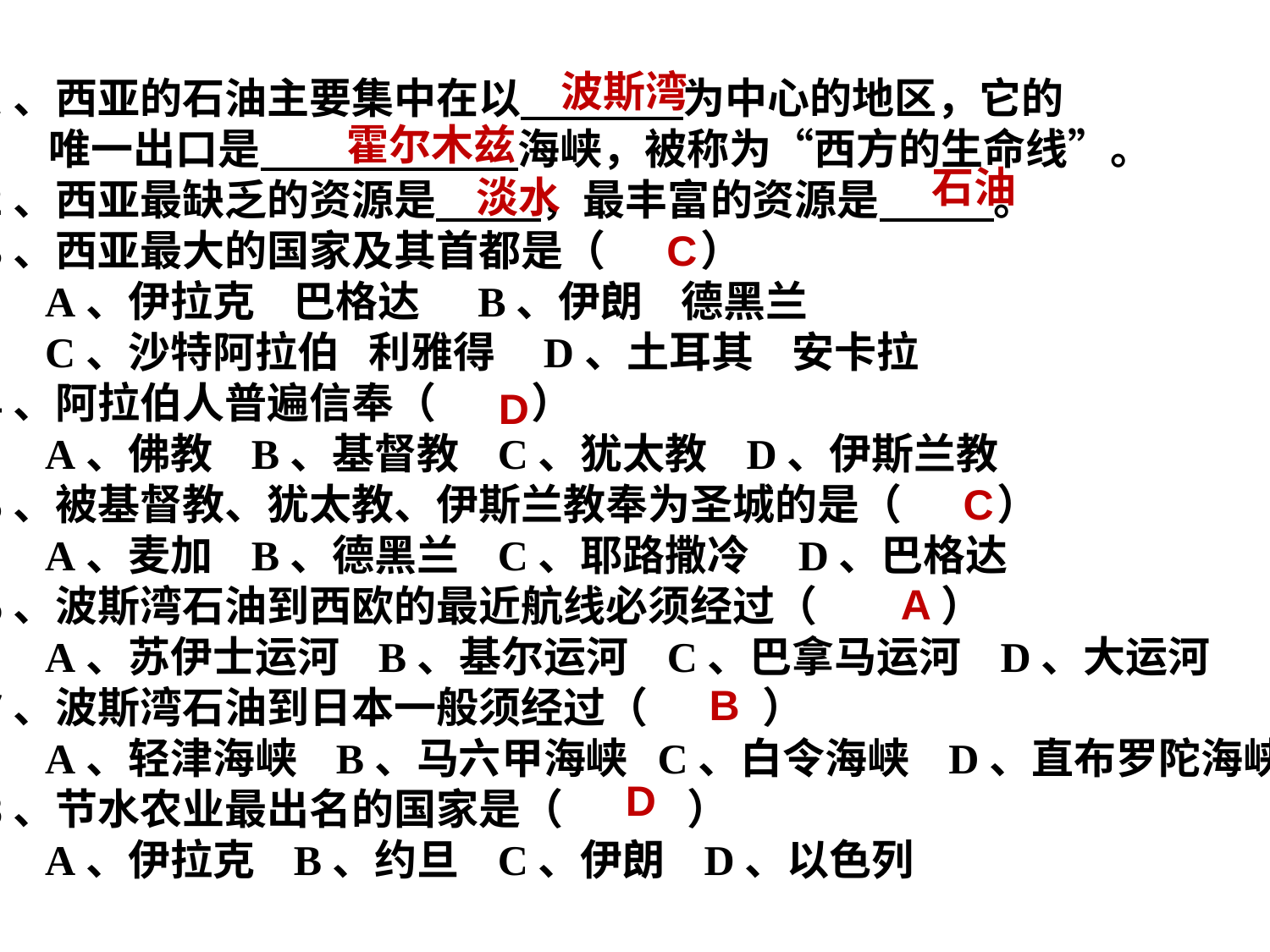

1、西亚的石油主要集中在以                 为中心的地区，它的
      唯一出口是                           海峡，被称为“西方的生命线”。
2、西亚最缺乏的资源是           ，最丰富的资源是            。
3、西亚最大的国家及其首都是（          ）
      A、伊拉克    巴格达     B、伊朗    德黑兰
      C、沙特阿拉伯   利雅得    D、土耳其    安卡拉
4、阿拉伯人普遍信奉（          ）
      A、佛教   B、基督教   C、犹太教   D、伊斯兰教
5、被基督教、犹太教、伊斯兰教奉为圣城的是（          ）
      A、麦加   B、德黑兰   C、耶路撒冷    D、巴格达
6、波斯湾石油到西欧的最近航线必须经过（             ）
      A、苏伊士运河   B、基尔运河   C、巴拿马运河   D、大运河
7、波斯湾石油到日本一般须经过（            ）
      A、轻津海峡   B、马六甲海峡  C、白令海峡   D、直布罗陀海峡
8、节水农业最出名的国家是（             ）
      A、伊拉克   B、约旦   C、伊朗   D、以色列
波斯湾
霍尔木兹
石油
淡水
C
D
C
A
B
D